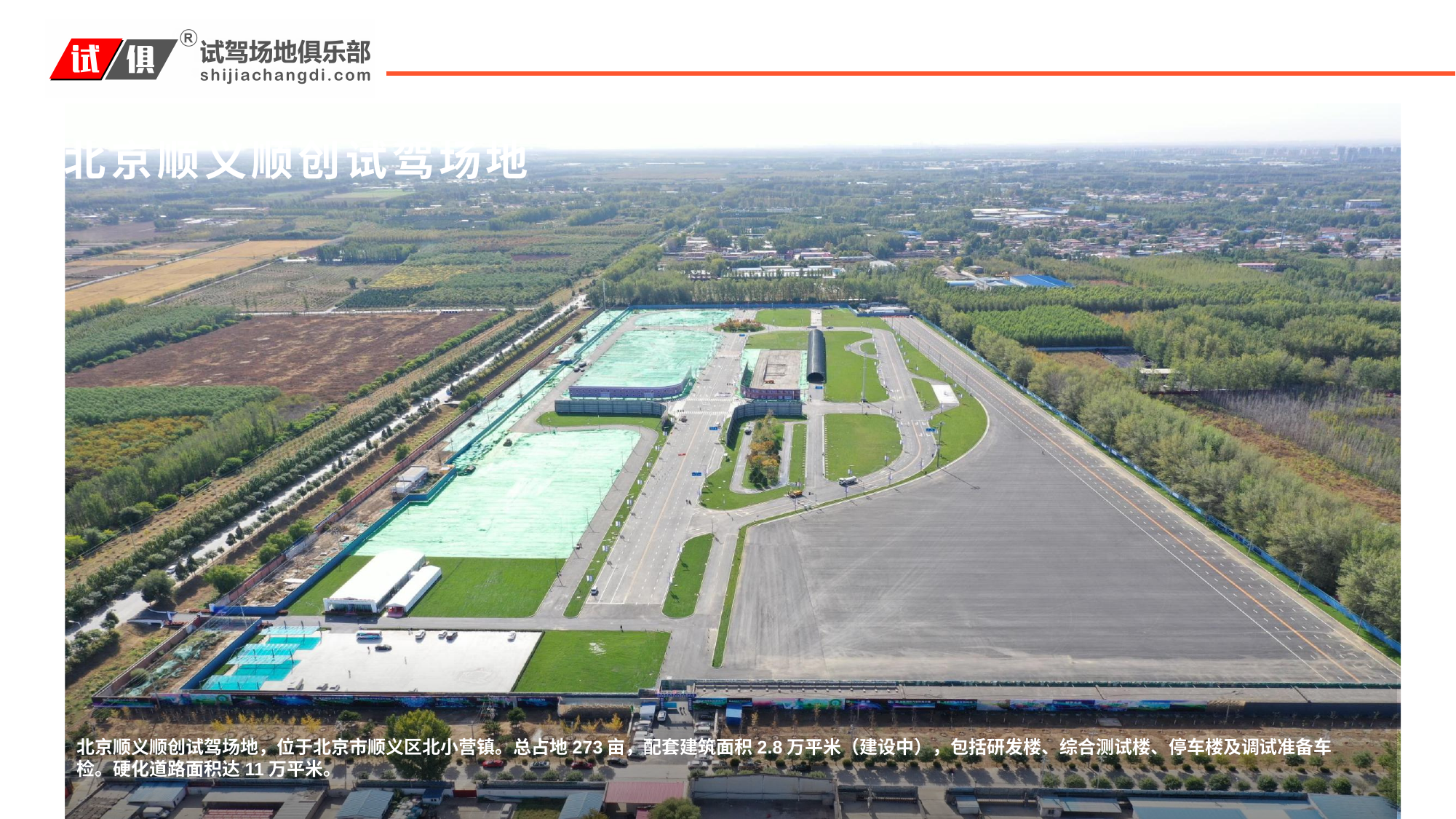

# 北京顺义顺创试驾场地

北京顺义顺创试驾场地，位于北京市顺义区北小营镇。总占地273亩，配套建筑面积2.8万平米（建设中），包括研发楼、综合测试楼、停车楼及调试准备车检。硬化道路面积达11万平米。